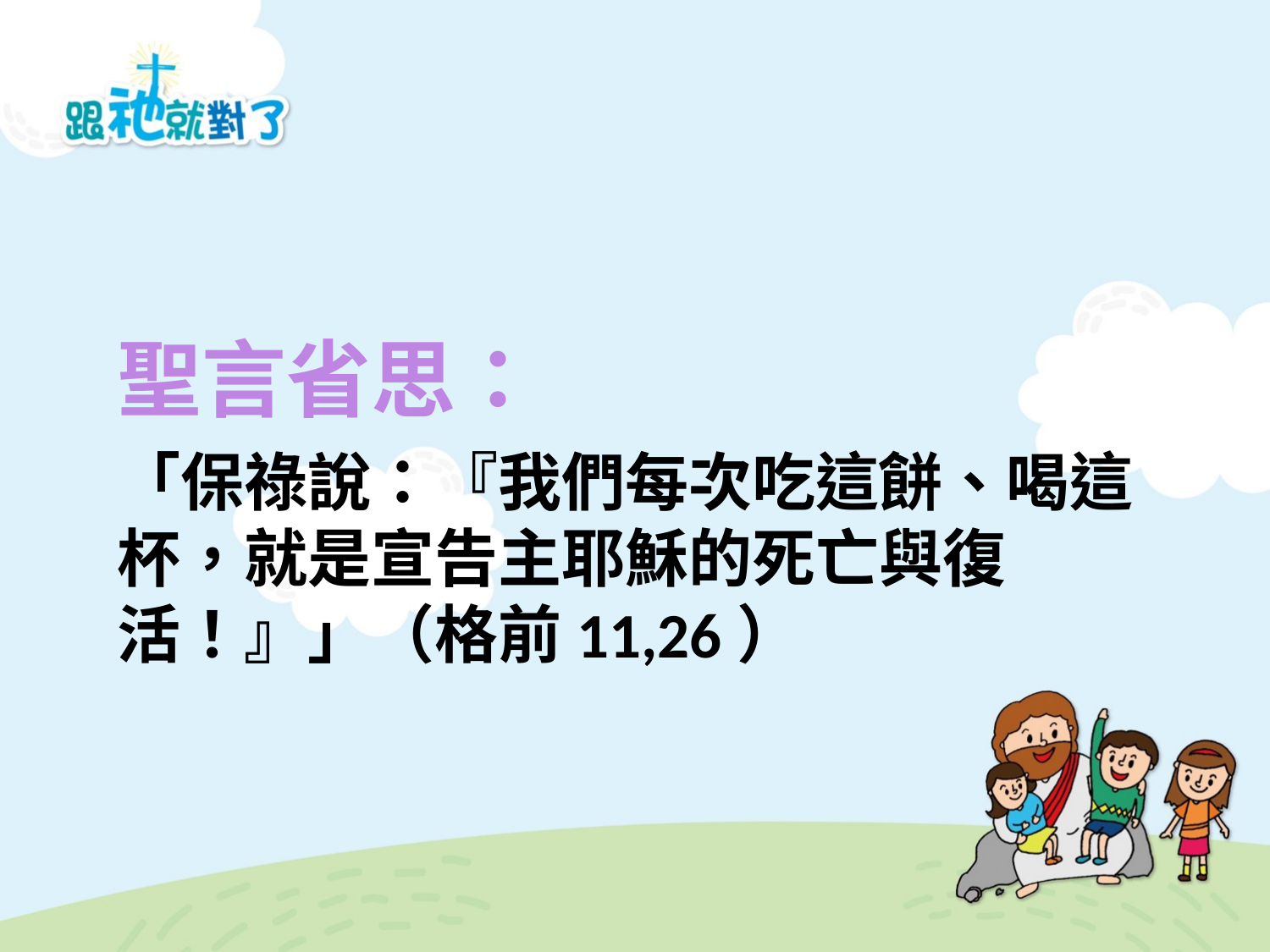

聖言省思：
「保祿說：『我們每次吃這餅、喝這杯，就是宣告主耶穌的死亡與復活！』」（格前11,26）